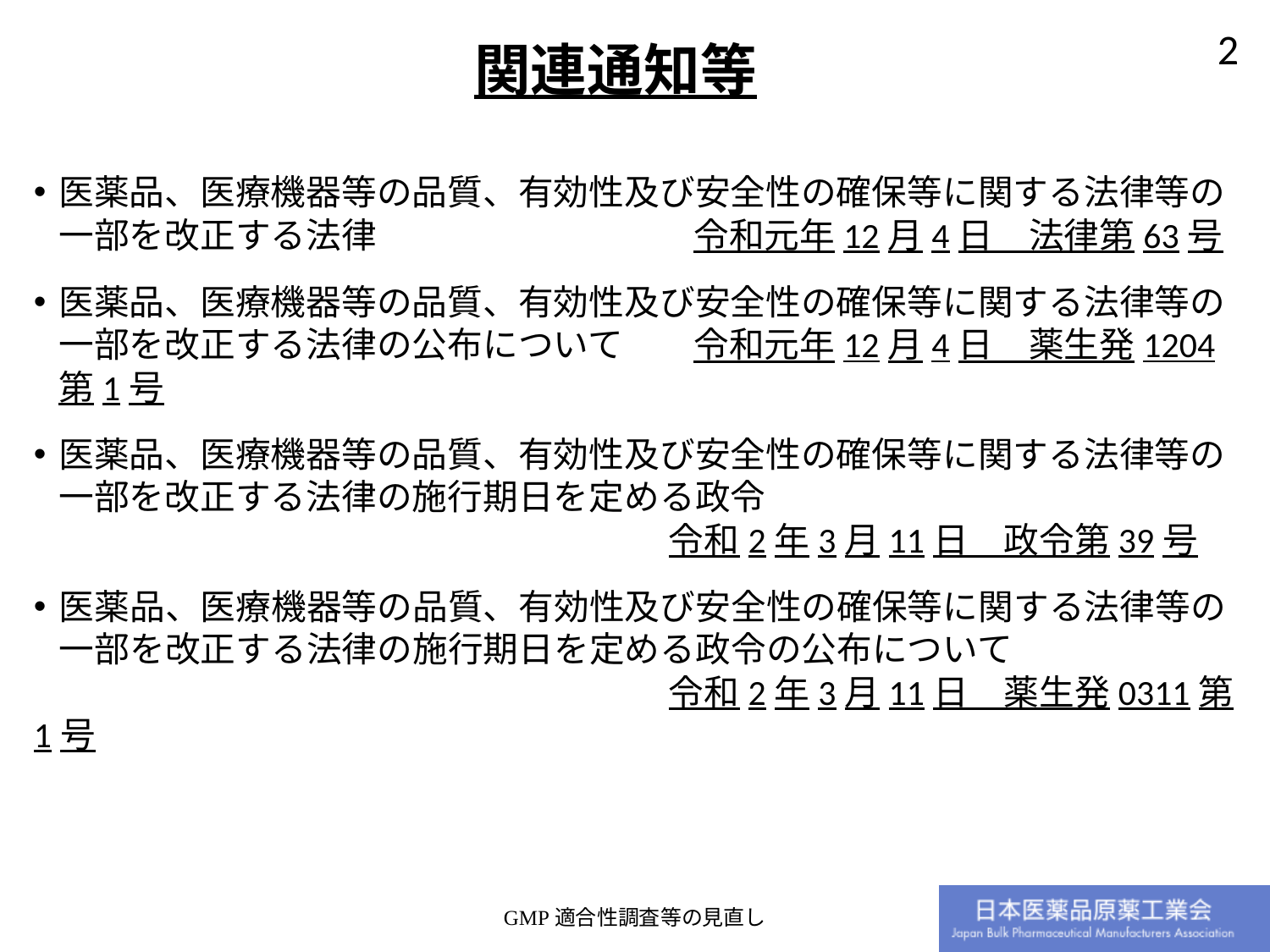

関連通知等
医薬品、医療機器等の品質、有効性及び安全性の確保等に関する法律等の一部を改正する法律			令和元年12月4日　法律第63号

医薬品、医療機器等の品質、有効性及び安全性の確保等に関する法律等の一部を改正する法律の公布について	令和元年12月4日　薬生発1204第1号

医薬品、医療機器等の品質、有効性及び安全性の確保等に関する法律等の一部を改正する法律の施行期日を定める政令
					令和2年3月11日　政令第39号

医薬品、医療機器等の品質、有効性及び安全性の確保等に関する法律等の一部を改正する法律の施行期日を定める政令の公布について
					令和2年3月11日　薬生発0311第1号

GMP適合性調査等の見直し